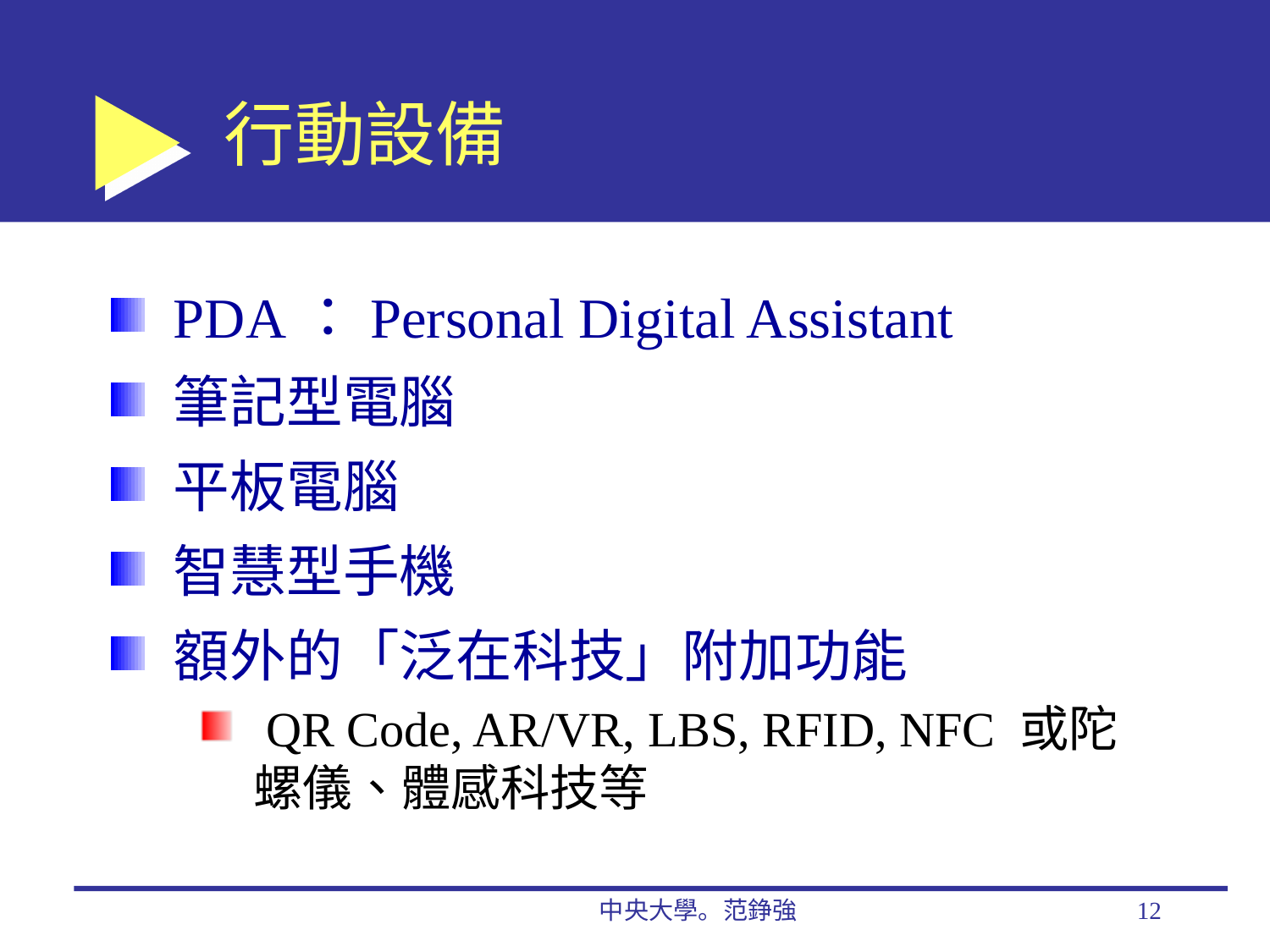

# 行動設備
PDA：Personal Digital Assistant
筆記型電腦
平板電腦
智慧型手機
額外的「泛在科技」附加功能
 QR Code, AR/VR, LBS, RFID, NFC 或陀螺儀、體感科技等
中央大學。范錚強
12